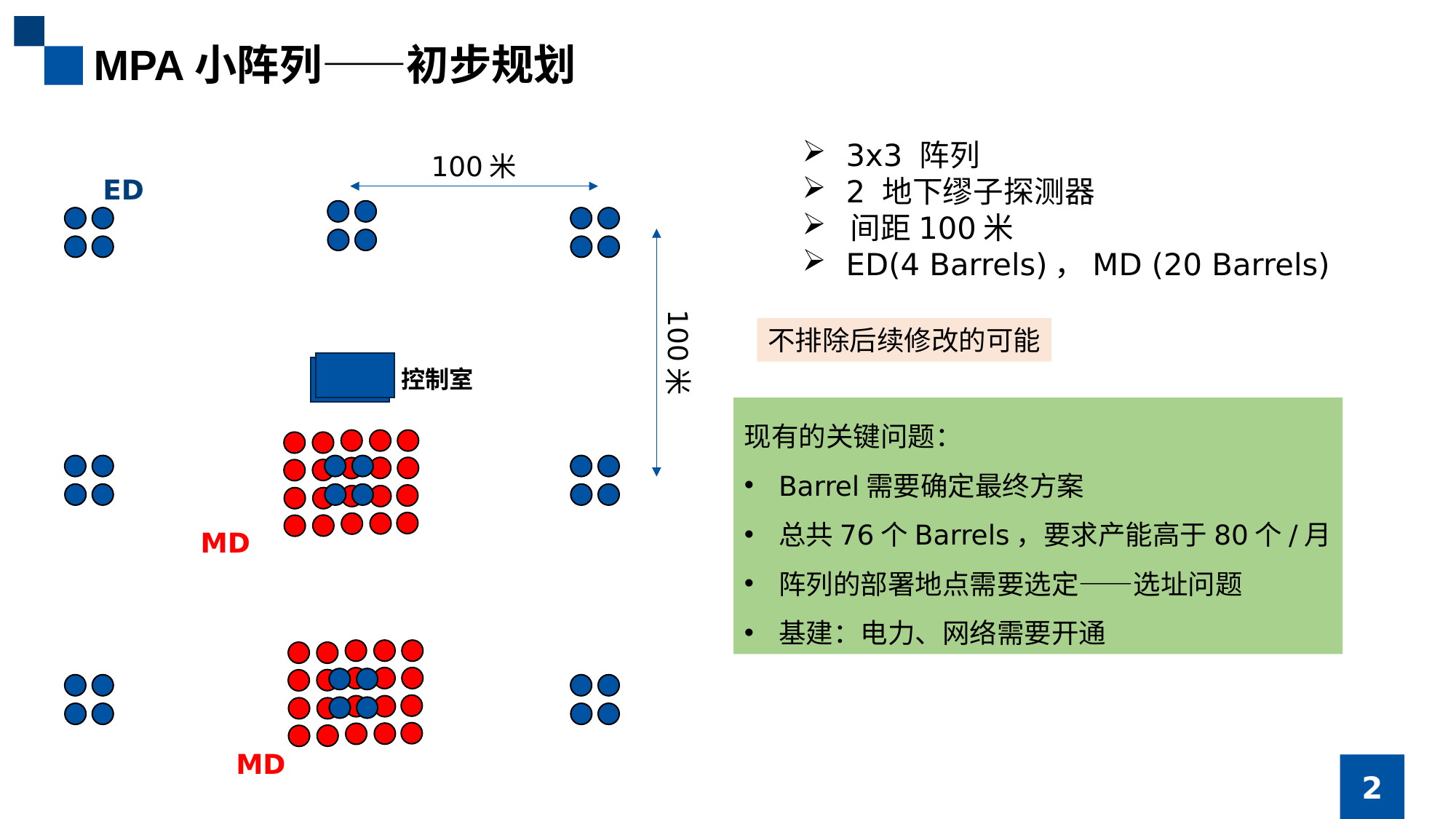

MPA小阵列——初步规划
 3x3 阵列
 2 地下缪子探测器
 间距100米
 ED(4 Barrels)，MD (20 Barrels)
100米
ED

不排除后续修改的可能
100米

控制室
现有的关键问题：
Barrel需要确定最终方案
总共76个Barrels，要求产能高于80个/月
阵列的部署地点需要选定——选址问题
基建：电力、网络需要开通

MD

MD
2